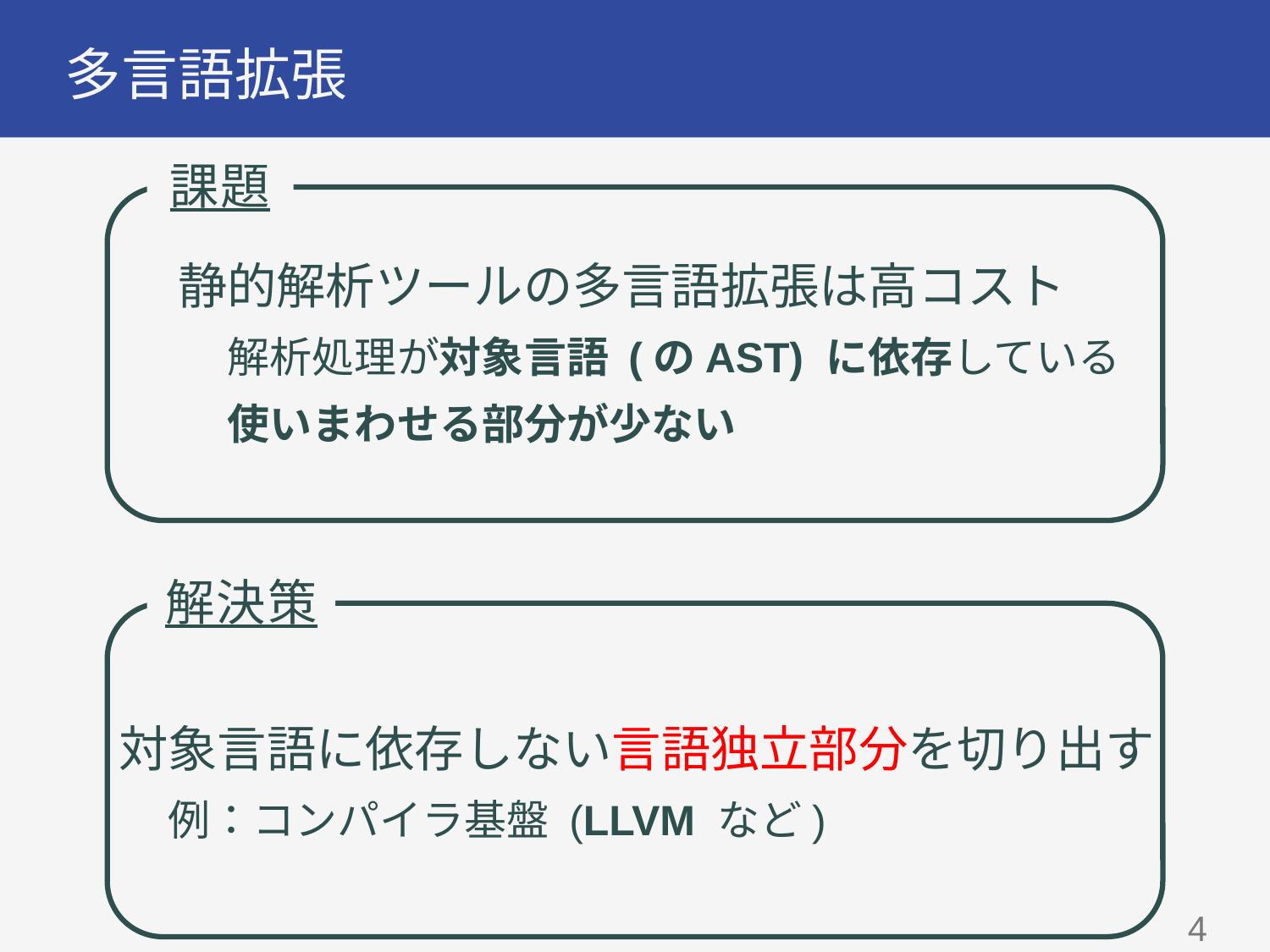

# 多言語拡張
課題

静的解析ツールの多言語拡張は高コスト
解析処理が対象言語 (のAST) に依存している
使いまわせる部分が少ない
解決策

対象言語に依存しない言語独立部分を切り出す
例：コンパイラ基盤 (LLVM など)
4